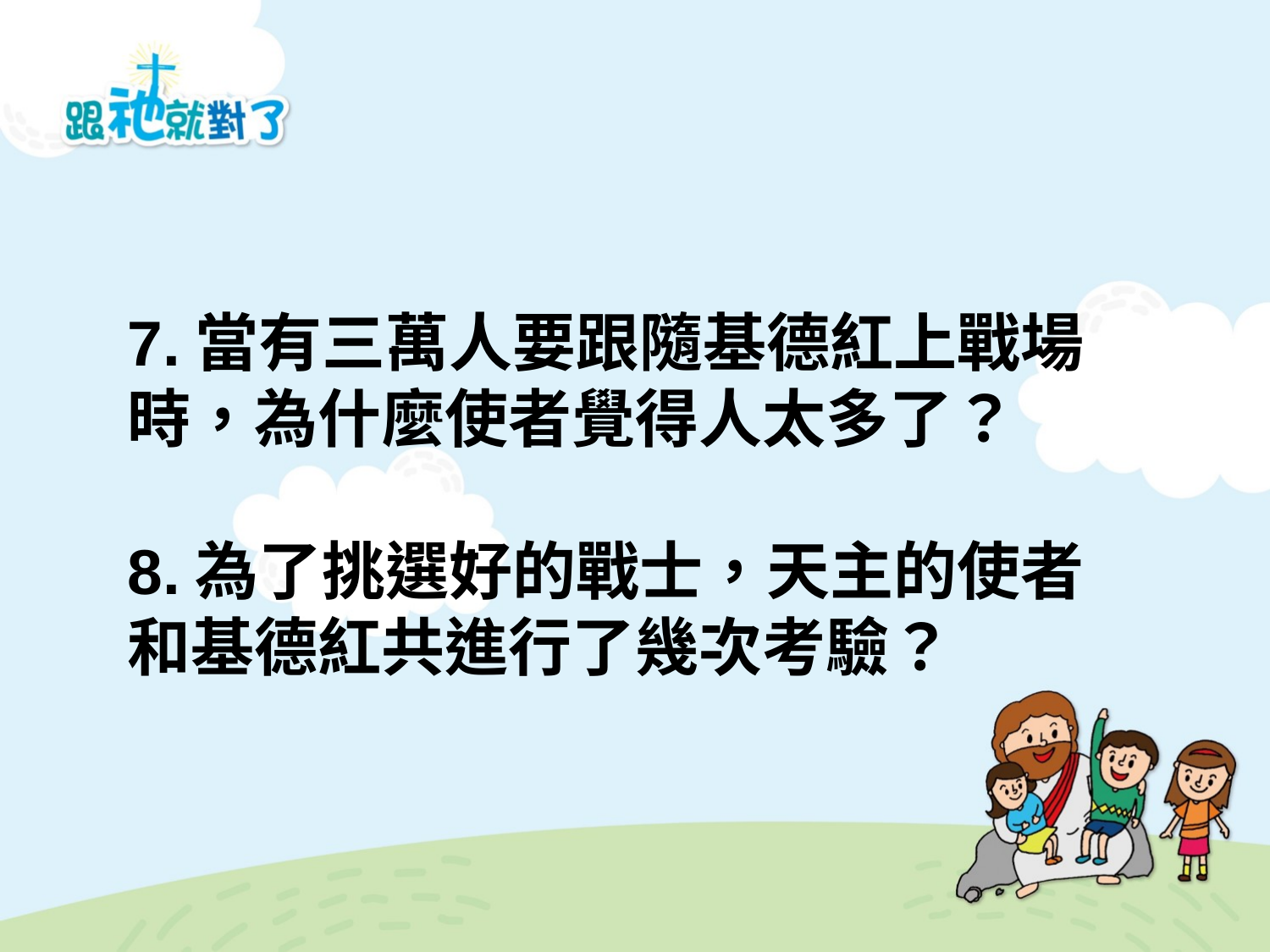

7.當有三萬人要跟隨基德紅上戰場時，為什麼使者覺得人太多了？

8.為了挑選好的戰士，天主的使者和基德紅共進行了幾次考驗？